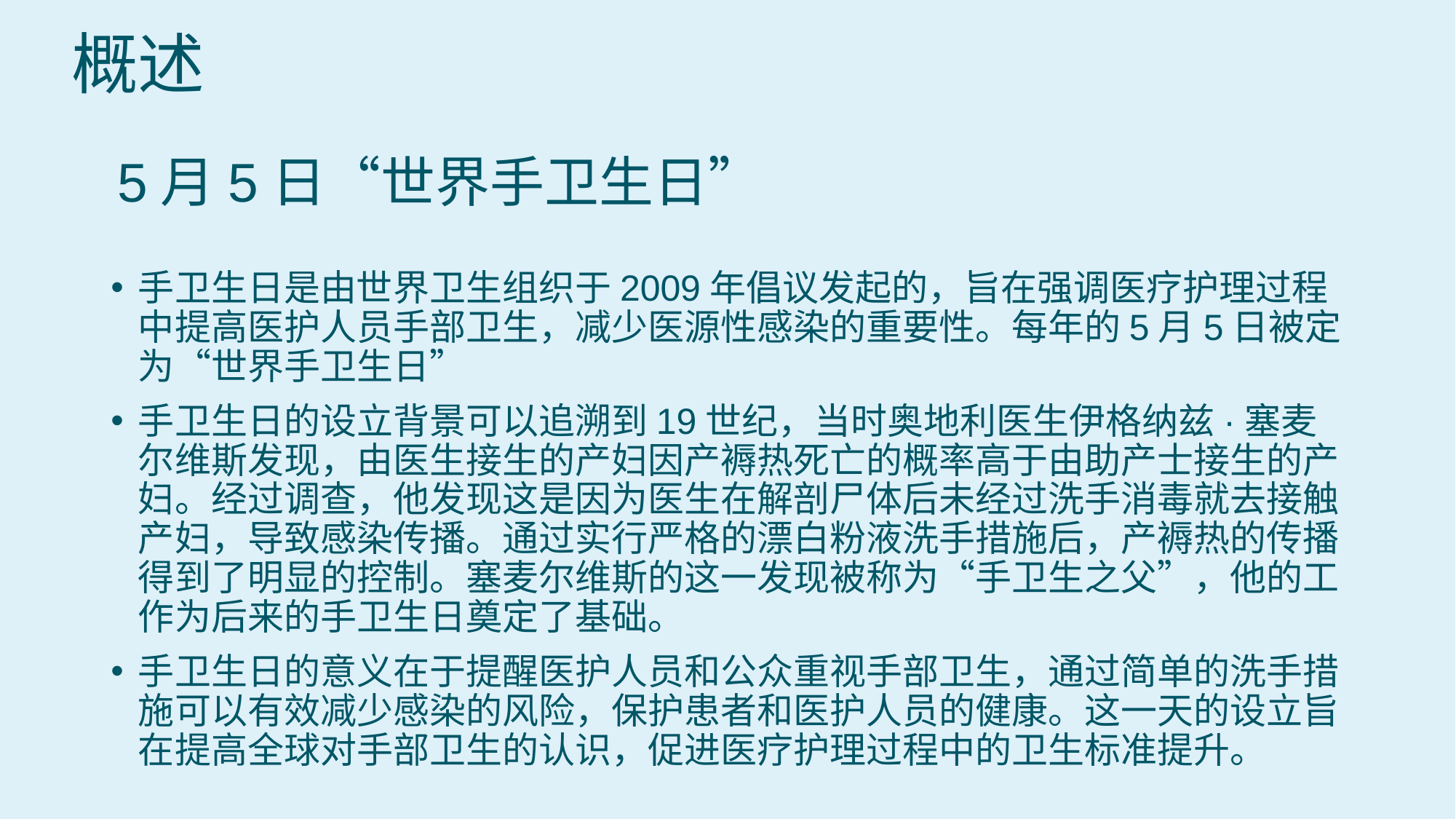

概述
# 5月5日“世界手卫生日”
手卫生日是由‌世界卫生组织于2009年倡议发起的，旨在强调医疗护理过程中提高医护人员手部卫生，减少医源性感染的重要性。每年的5月5日被定为“世界手卫生日”‌‌‌
手卫生日的设立背景可以追溯到19世纪，当时奥地利医生伊格纳兹·塞麦尔维斯发现，由医生接生的产妇因产褥热死亡的概率高于由助产士接生的产妇。经过调查，他发现这是因为医生在解剖尸体后未经过洗手消毒就去接触产妇，导致感染传播。通过实行严格的漂白粉液洗手措施后，产褥热的传播得到了明显的控制。塞麦尔维斯的这一发现被称为“手卫生之父”，他的工作为后来的手卫生日奠定了基础。
手卫生日的意义在于提醒医护人员和公众重视手部卫生，通过简单的洗手措施可以有效减少感染的风险，保护患者和医护人员的健康。这一天的设立旨在提高全球对手部卫生的认识，促进医疗护理过程中的卫生标准提升。